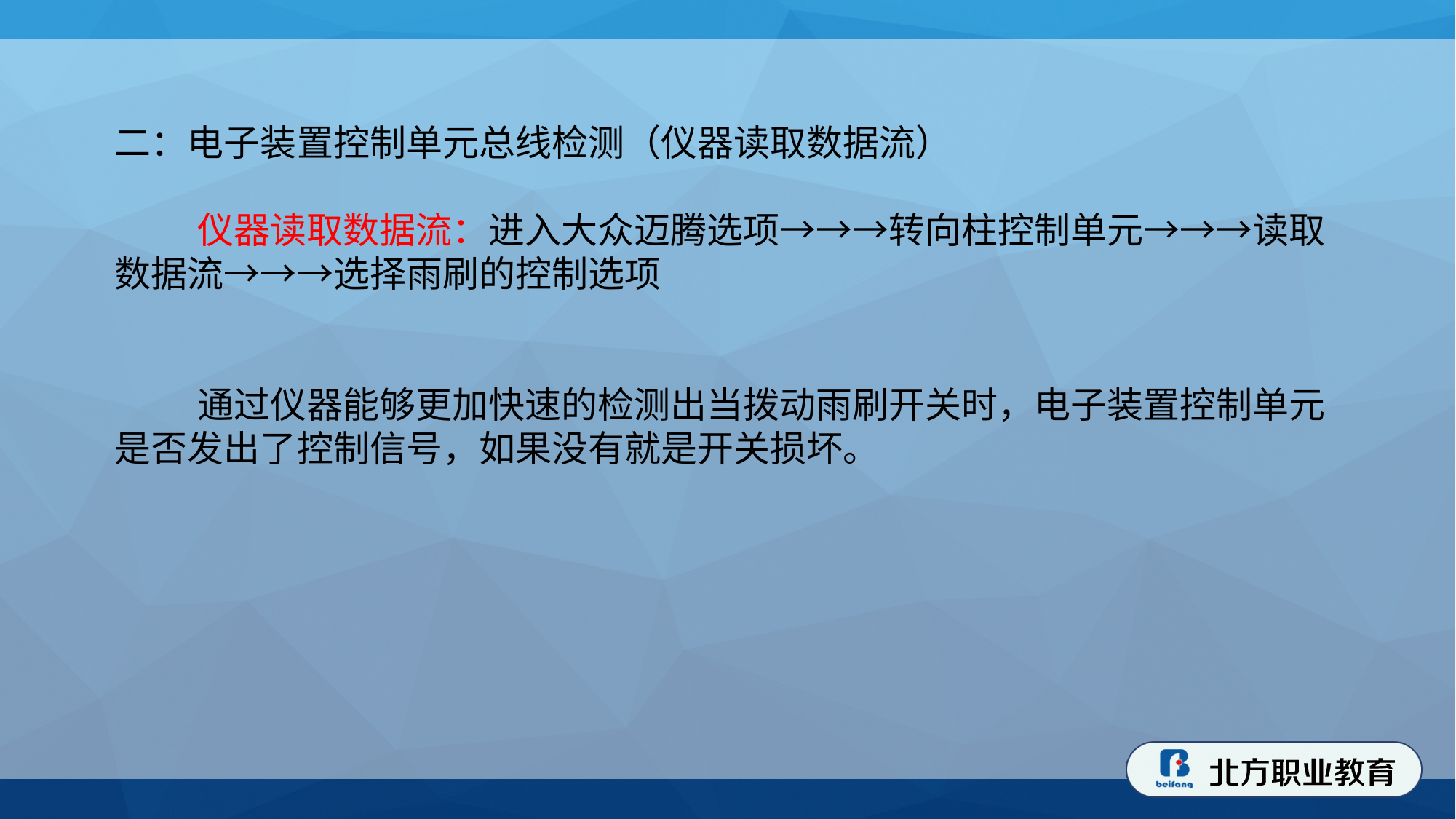

二：电子装置控制单元总线检测（仪器读取数据流）

         仪器读取数据流：进入大众迈腾选项→→→转向柱控制单元→→→读取数据流→→→选择雨刷的控制选项

         通过仪器能够更加快速的检测出当拨动雨刷开关时，电子装置控制单元是否发出了控制信号，如果没有就是开关损坏。